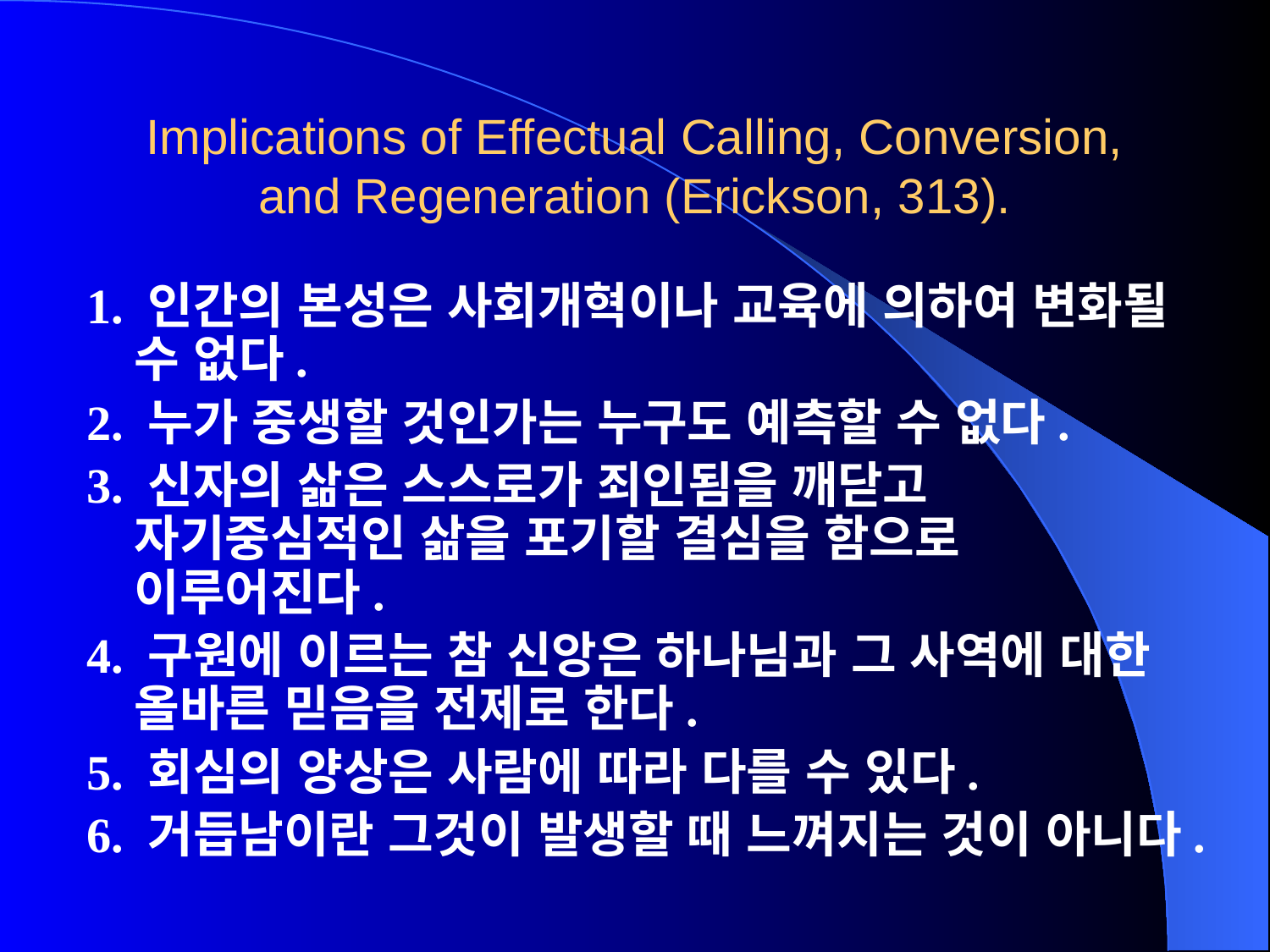

# Implications of Effectual Calling, Conversion, and Regeneration (Erickson, 313).
1. 인간의 본성은 사회개혁이나 교육에 의하여 변화될 수 없다.
2. 누가 중생할 것인가는 누구도 예측할 수 없다.
3. 신자의 삶은 스스로가 죄인됨을 깨닫고 자기중심적인 삶을 포기할 결심을 함으로 이루어진다.
4. 구원에 이르는 참 신앙은 하나님과 그 사역에 대한 올바른 믿음을 전제로 한다.
5. 회심의 양상은 사람에 따라 다를 수 있다.
6. 거듭남이란 그것이 발생할 때 느껴지는 것이 아니다.